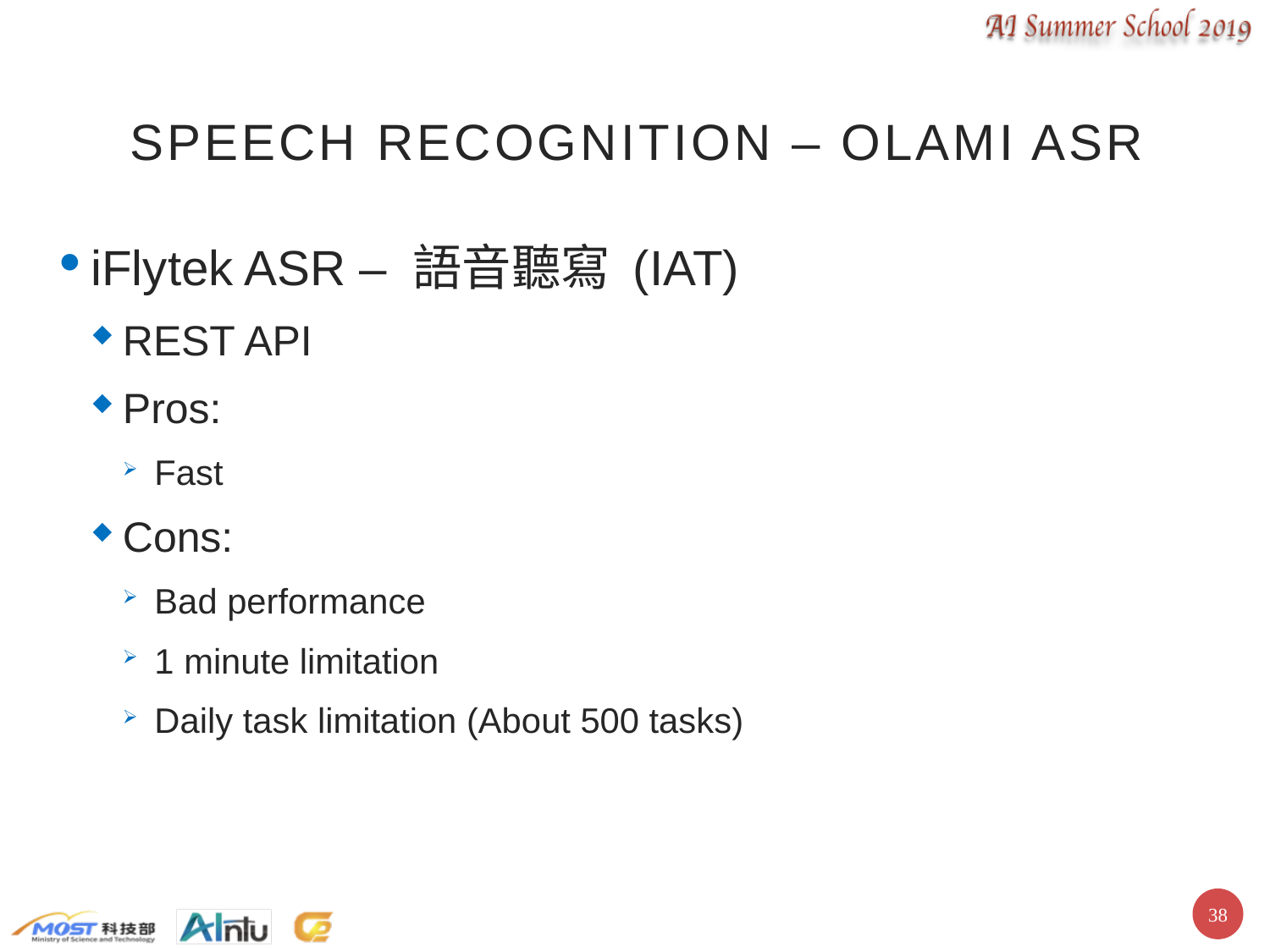

# Speech Recognition – Olami ASR
iFlytek ASR – 語音聽寫 (IAT)
REST API
Pros:
Fast
Cons:
Bad performance
1 minute limitation
Daily task limitation (About 500 tasks)
38